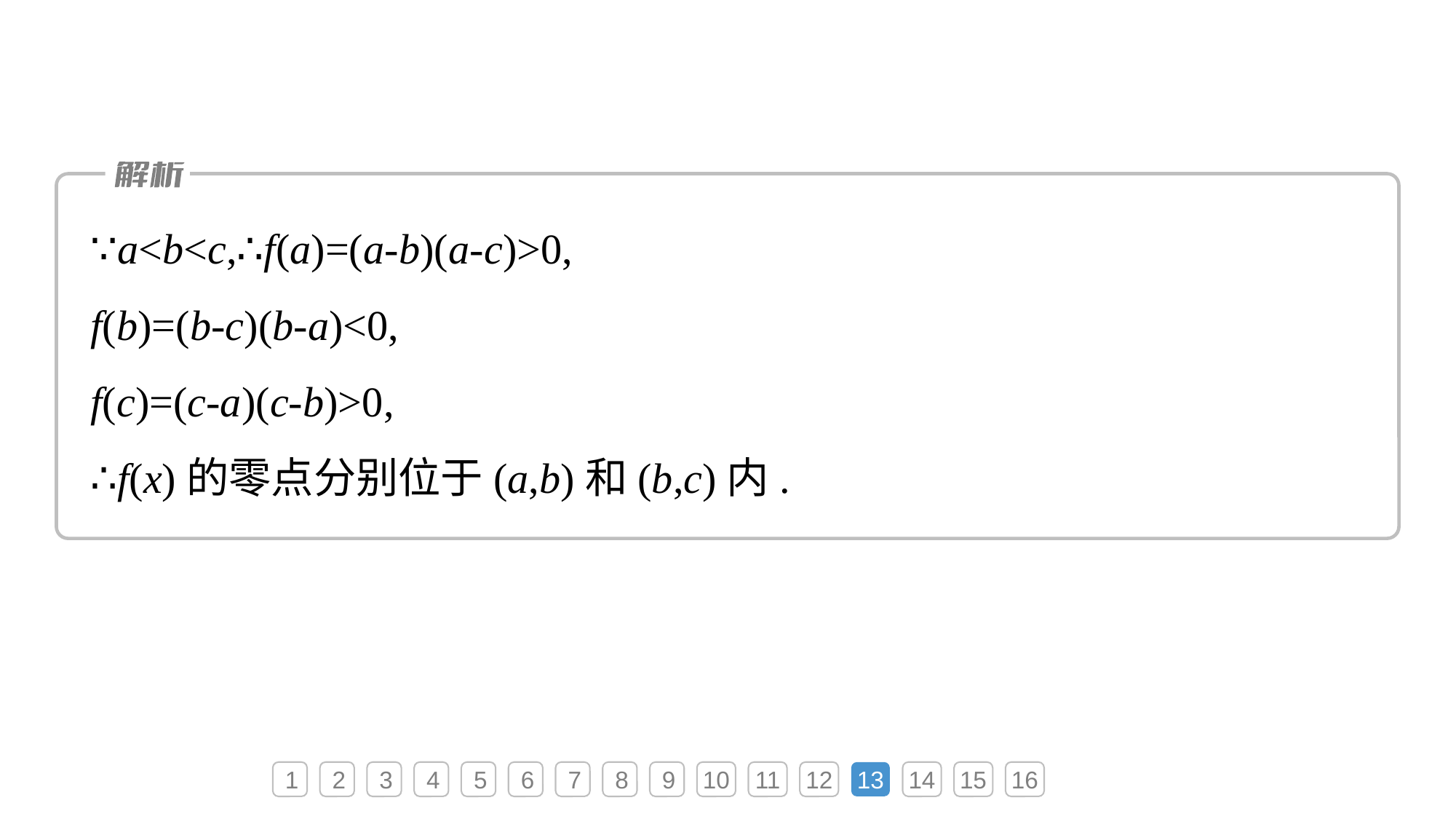

∵a<b<c,∴f(a)=(a-b)(a-c)>0,
f(b)=(b-c)(b-a)<0,
f(c)=(c-a)(c-b)>0,
∴f(x)的零点分别位于(a,b)和(b,c)内.
1
2
3
4
5
6
7
8
9
10
11
12
13
14
15
16